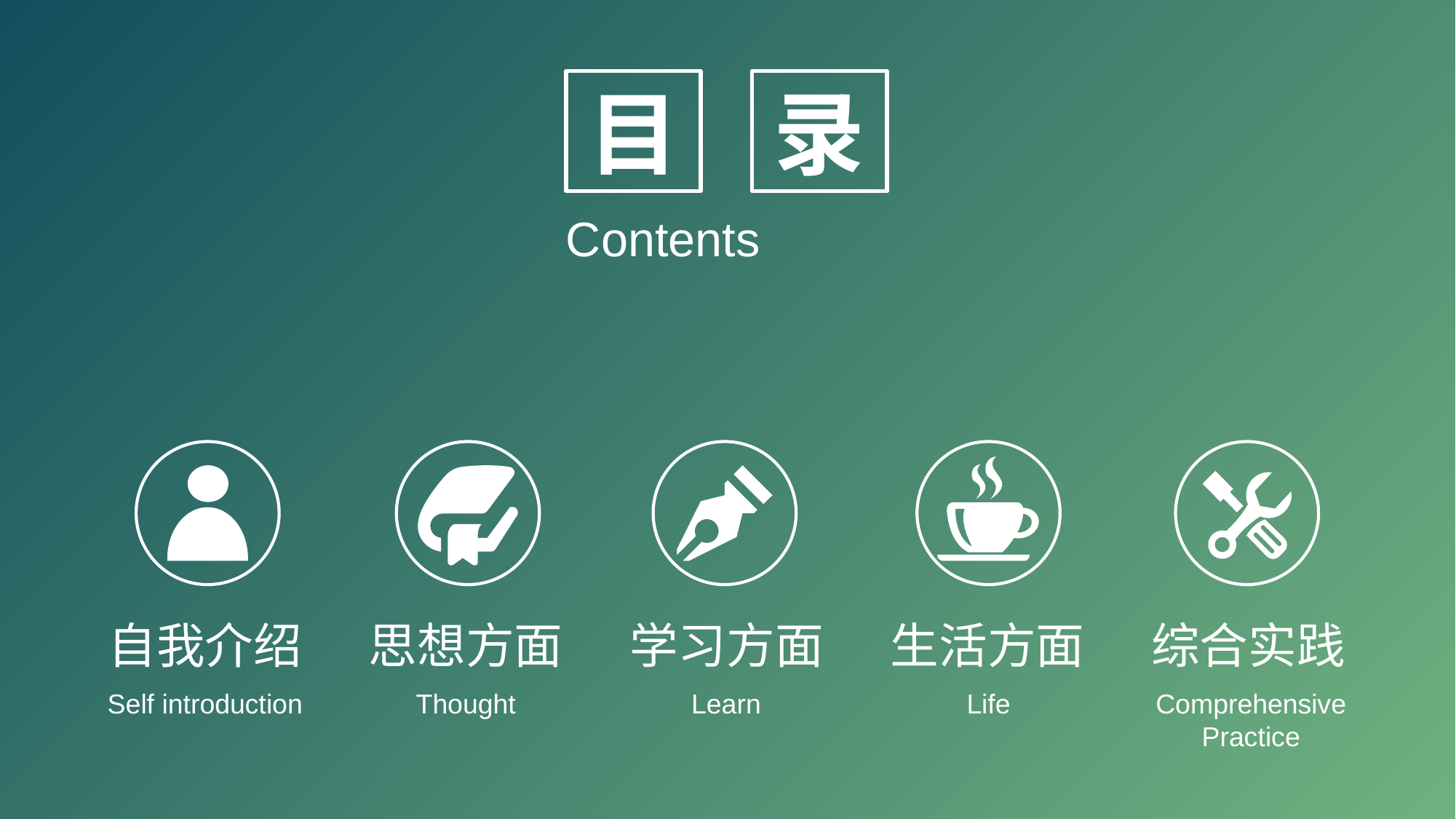

目
录
Contents

自我介绍
思想方面
学习方面
生活方面
综合实践
Self introduction
Thought
Learn
Life
Comprehensive Practice